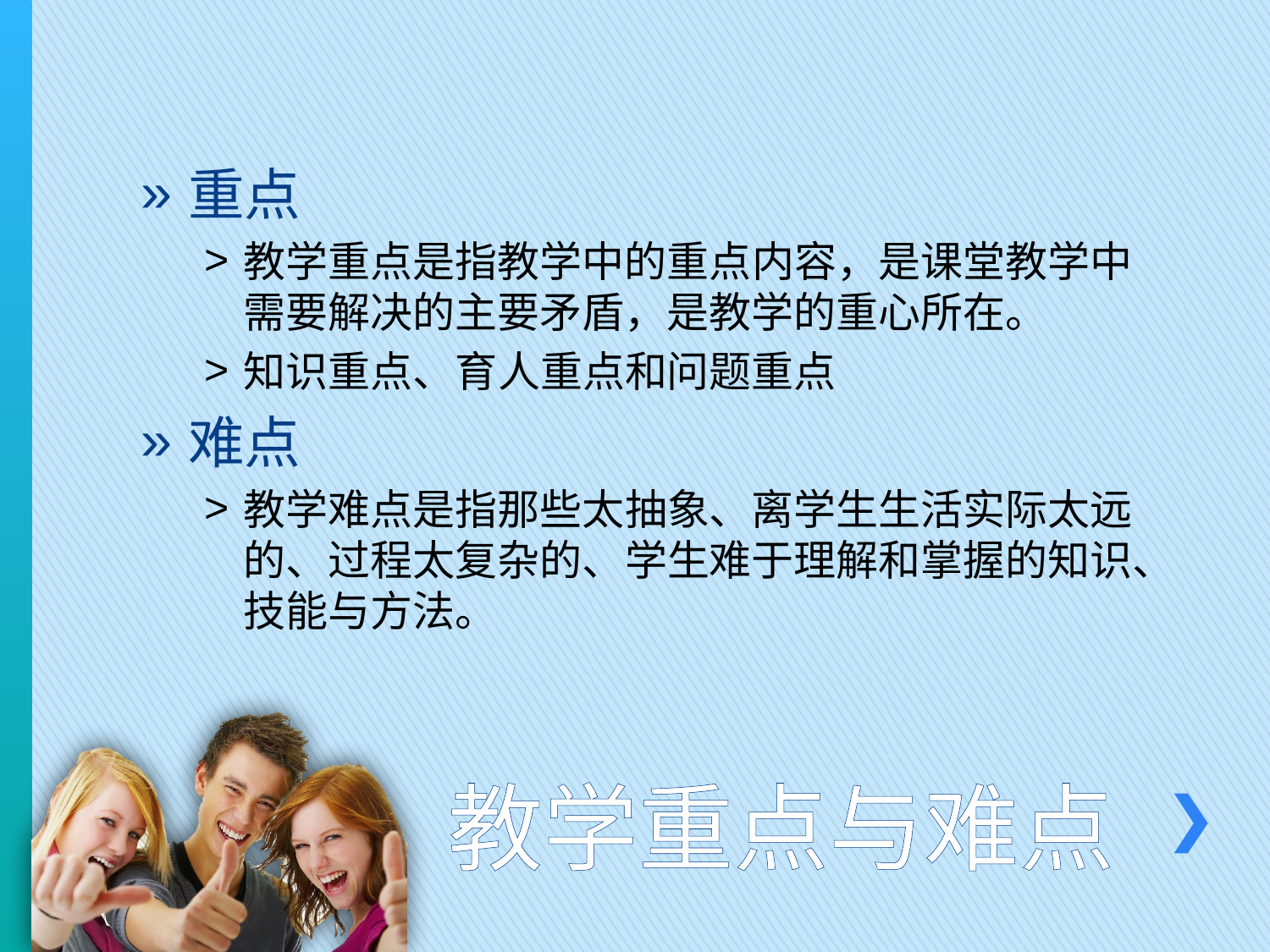

重点
教学重点是指教学中的重点内容，是课堂教学中需要解决的主要矛盾，是教学的重心所在。
知识重点、育人重点和问题重点
难点
教学难点是指那些太抽象、离学生生活实际太远的、过程太复杂的、学生难于理解和掌握的知识、技能与方法。

# 教学重点与难点